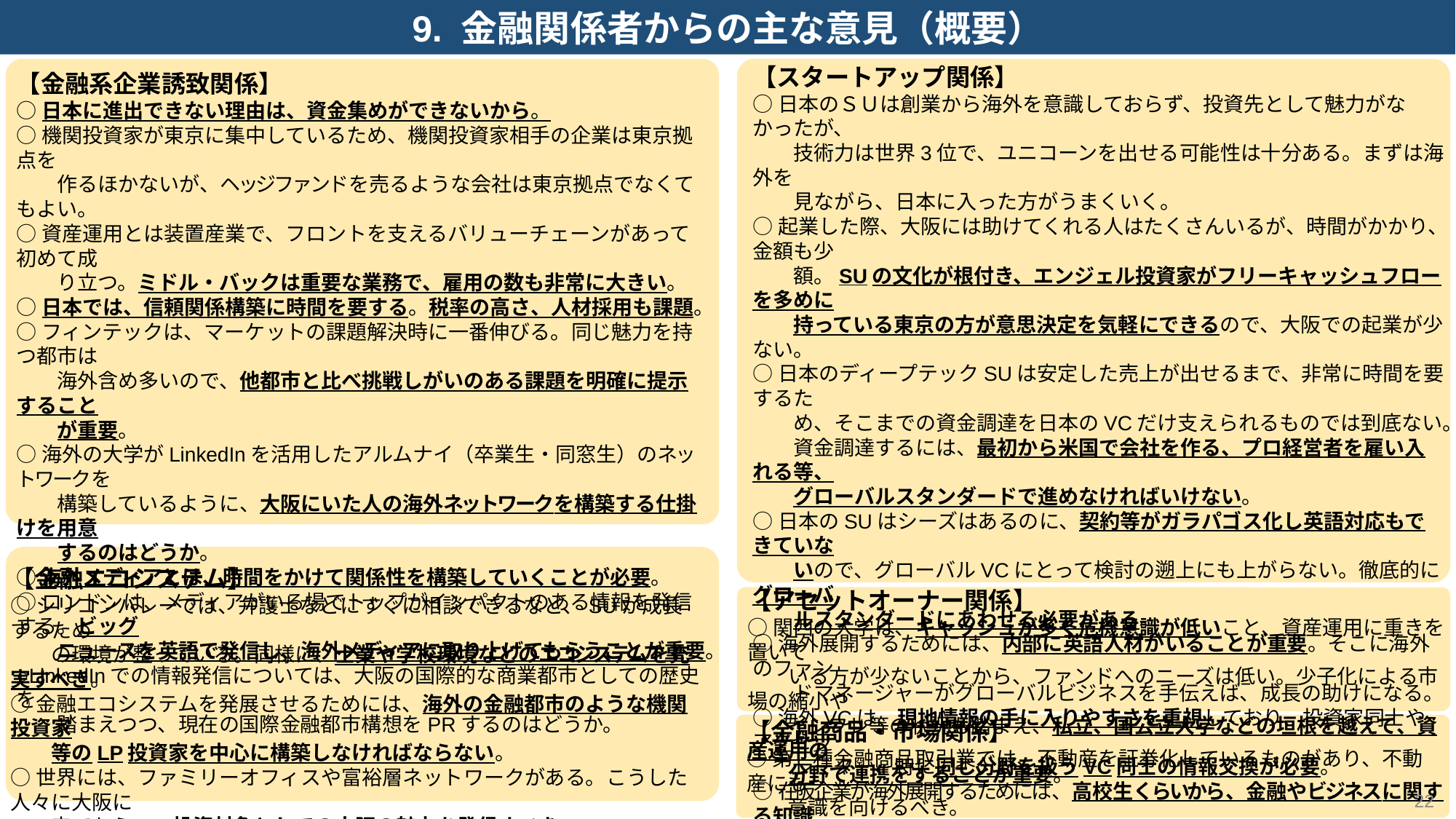

9. 金融関係者からの主な意見（概要）
【スタートアップ関係】
○日本のＳＵは創業から海外を意識しておらず、投資先として魅力がなかったが、
　　技術力は世界3位で、ユニコーンを出せる可能性は十分ある。まずは海外を
　　見ながら、日本に入った方がうまくいく。
○起業した際、大阪には助けてくれる人はたくさんいるが、時間がかかり、金額も少
　　額。SUの文化が根付き、エンジェル投資家がフリーキャッシュフローを多めに
　　持っている東京の方が意思決定を気軽にできるので、大阪での起業が少ない。
○日本のディープテックSUは安定した売上が出せるまで、非常に時間を要するた
　　め、そこまでの資金調達を日本のVCだけ支えられるものでは到底ない。
　　資金調達するには、最初から米国で会社を作る、プロ経営者を雇い入れる等、
　　グローバルスタンダードで進めなければいけない。
○日本のSUはシーズはあるのに、契約等がガラパゴス化し英語対応もできていな
　　いので、グローバルVCにとって検討の遡上にも上がらない。徹底的にグローバ
　　ルスタンダードにあわせる必要がある。
○海外展開するためには、内部に英語人材がいることが重要。そこに海外のファン
　　ドマネージャーがグローバルビジネスを手伝えば、成長の助けになる。
○海外VCは、現地情報の手に入りやすさを重視しており、投資家同士やアクセラ
　　レーター、特に同じ分野を扱うVC同士の情報交換が必要。
○在阪企業が海外展開するためには、高校生くらいから、金融やビジネスに関する知識
　　を植え付けていくこと、在阪企業の技術革新への対応・受入姿勢があることが重要。

【金融系企業誘致関係】
○日本に進出できない理由は、資金集めができないから。
○機関投資家が東京に集中しているため、機関投資家相手の企業は東京拠点を
　　作るほかないが、ヘッジファンドを売るような会社は東京拠点でなくてもよい。
○資産運用とは装置産業で、フロントを支えるバリューチェーンがあって初めて成
　　り立つ。ミドル・バックは重要な業務で、雇用の数も非常に大きい。
○日本では、信頼関係構築に時間を要する。税率の高さ、人材採用も課題。
○フィンテックは、マーケットの課題解決時に一番伸びる。同じ魅力を持つ都市は
　　海外含め多いので、他都市と比べ挑戦しがいのある課題を明確に提示すること
　　が重要。
○海外の大学がLinkedInを活用したアルムナイ（卒業生・同窓生）のネットワークを
　　構築しているように、大阪にいた人の海外ネットワークを構築する仕掛けを用意
　　するのはどうか。
○海外メディアとは、時間をかけて関係性を構築していくことが必要。
○ロンドンは、メディアがいる場でトップがインパクトのある情報を発信する。ビッグ
　　ニュースを英語で発信し、海外メディアに取り上げてもらうことが重要。
○LinkedInでの情報発信については、大阪の国際的な商業都市としての歴史を
　　踏まえつつ、現在の国際金融都市構想をPRするのはどうか。

【金融エコシステム】
○シリコンバレーでは、弁護士などにすぐに相談できるなど、SUが成長するため
　　の環境が整っている。同様に、士業や学校環境などのエコシステムを充実すべき。
○金融エコシステムを発展させるためには、海外の金融都市のような機関投資家
　　等のLP投資家を中心に構築しなければならない。
○世界には、ファミリーオフィスや富裕層ネットワークがある。こうした人々に大阪に
　　来てもらい、投資対象としての大阪の魅力を発信すべき。
○ヒト・モノ・カネが揃っている都市に注力し、時間をかけて、その都市のエコシステム
　　と経験・ノウハウを日本で循環させるメカニズムを生み出すことが必要。
【アセットオーナー関係】
○関西の大学は、キャッシュが多く危機意識が低いこと、資産運用に重きを置いて
　　いる方が少ないことから、ファンドへのニーズは低い。少子化による市場の縮小や
　　インフレ等の状況も踏まえ、私立、国公立大学などの垣根を越えて、資産運用の
　　分野で連携をすることが重要。

【金融商品・市場関係】
○第二種金融商品取引業では、不動産を証券化しているものがあり、不動産にも
　　意識を向けるべき。
○金融関係の業界団体を大阪に誘致してはどうか。

22